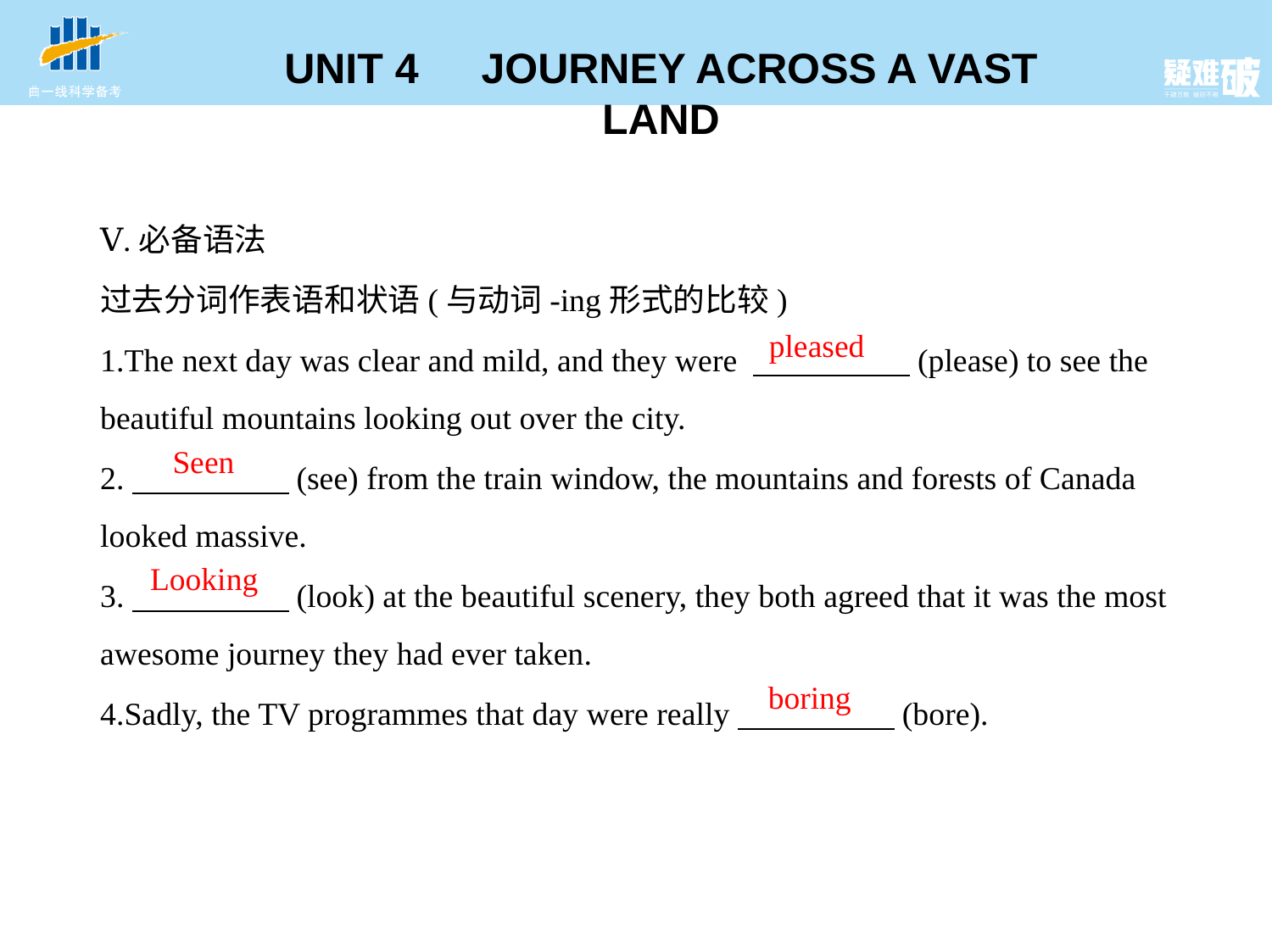

Ⅴ.必备语法
过去分词作表语和状语(与动词-ing形式的比较)
1.The next day was clear and mild, and they were 　　　　    (please) to see the
beautiful mountains looking out over the city.
2.　　　　    (see) from the train window, the mountains and forests of Canada
looked massive.
3.　　　　    (look) at the beautiful scenery, they both agreed that it was the most
awesome journey they had ever taken.
4.Sadly, the TV programmes that day were really　　　　    (bore).
pleased
Seen
Looking
boring